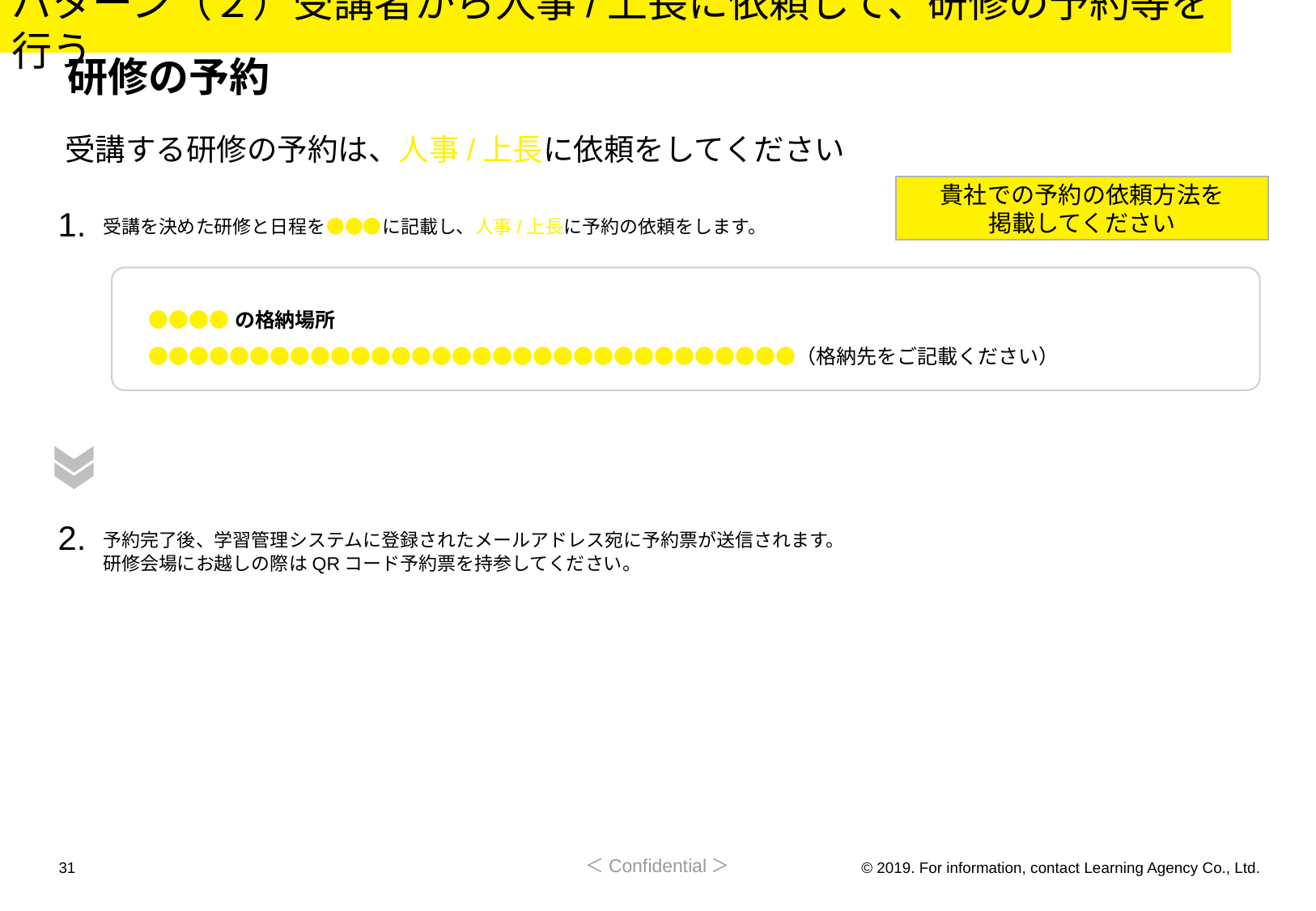

パターン（２）受講者から人事/上長に依頼して、研修の予約等を行う
# 研修の予約
受講する研修の予約は、人事/上長に依頼をしてください
貴社での予約の依頼方法を
掲載してください
1.
受講を決めた研修と日程を●●●に記載し、人事/上長に予約の依頼をします。
●●●●の格納場所
●●●●●●●●●●●●●●●●●●●●●●●●●●●●●●●●（格納先をご記載ください）

2.
予約完了後、学習管理システムに登録されたメールアドレス宛に予約票が送信されます。
研修会場にお越しの際はQRコード予約票を持参してください。